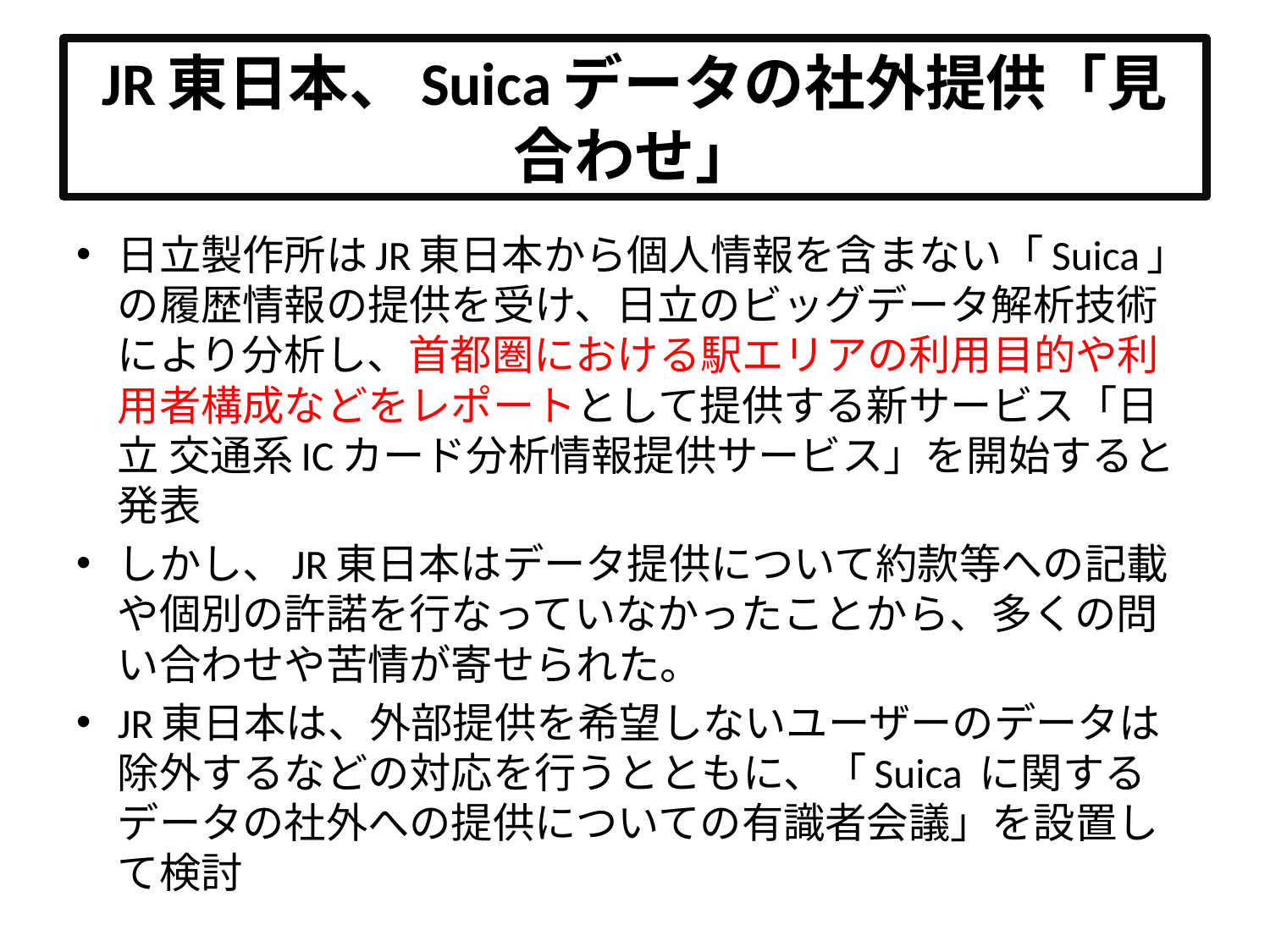

# JR東日本、Suicaデータの社外提供「見合わせ」
日立製作所はJR東日本から個人情報を含まない「Suica」の履歴情報の提供を受け、日立のビッグデータ解析技術により分析し、首都圏における駅エリアの利用目的や利用者構成などをレポートとして提供する新サービス「日立 交通系ICカード分析情報提供サービス」を開始すると発表
しかし、JR東日本はデータ提供について約款等への記載や個別の許諾を行なっていなかったことから、多くの問い合わせや苦情が寄せられた。
JR東日本は、外部提供を希望しないユーザーのデータは除外するなどの対応を行うとともに、「Suica に関するデータの社外への提供についての有識者会議」を設置して検討